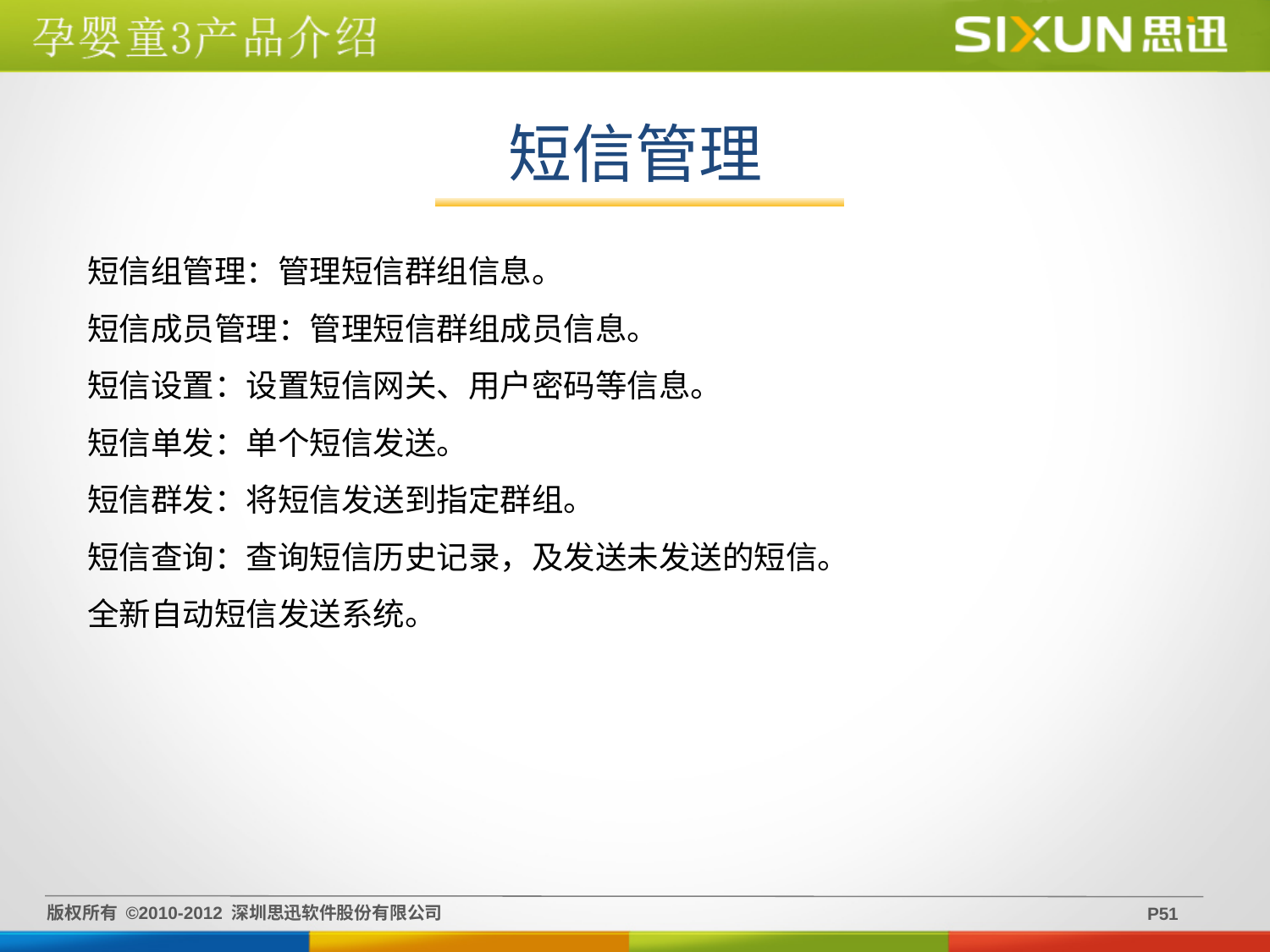

短信管理

短信组管理：管理短信群组信息。
短信成员管理：管理短信群组成员信息。
短信设置：设置短信网关、用户密码等信息。
短信单发：单个短信发送。
短信群发：将短信发送到指定群组。
短信查询：查询短信历史记录，及发送未发送的短信。
全新自动短信发送系统。